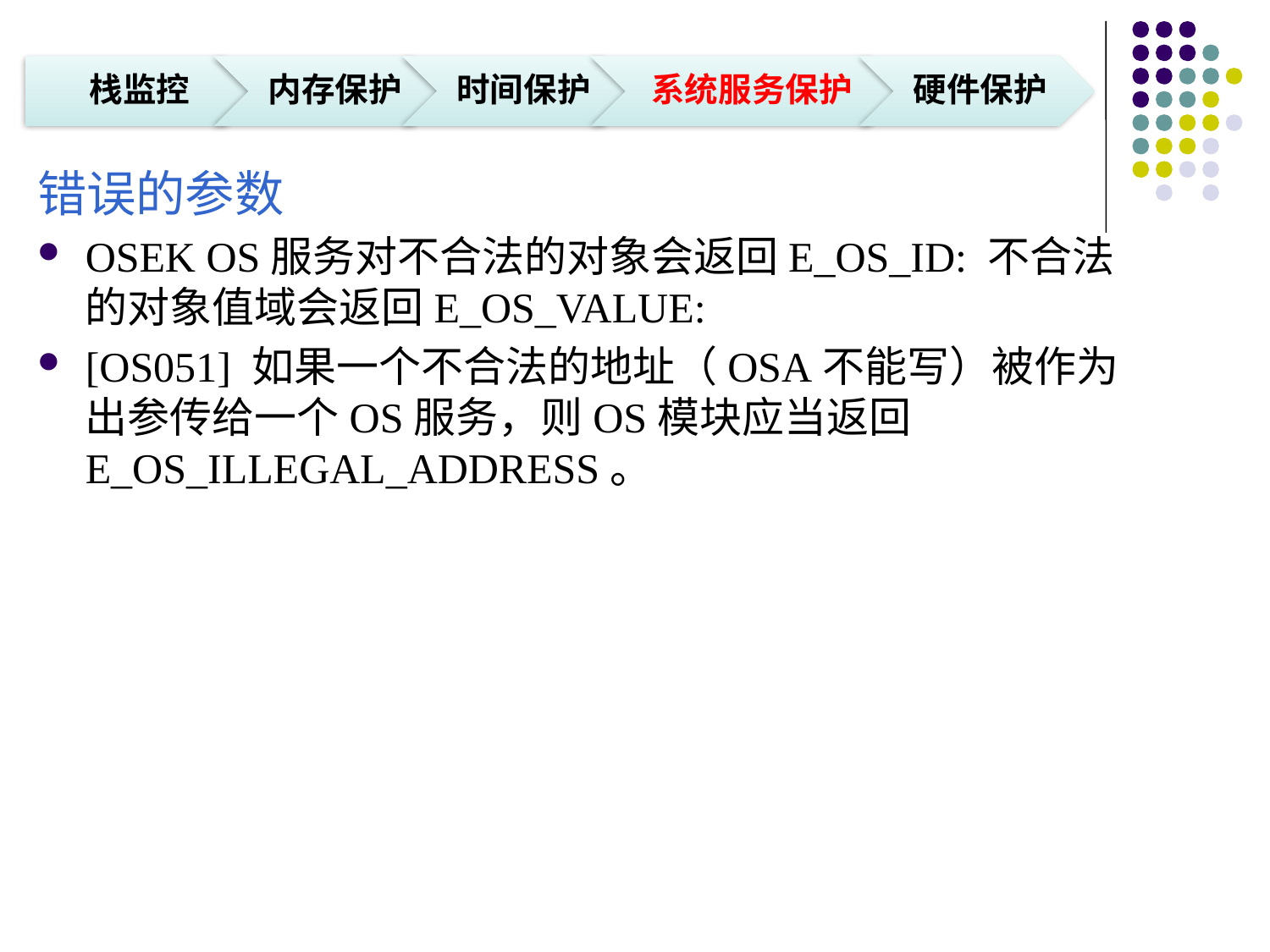

栈监控
内存保护
时间保护
系统服务保护
硬件保护
错误的参数
OSEK OS服务对不合法的对象会返回E_OS_ID: 不合法的对象值域会返回E_OS_VALUE:
[OS051] 如果一个不合法的地址（OSA不能写）被作为出参传给一个OS服务，则OS模块应当返回E_OS_ILLEGAL_ADDRESS。